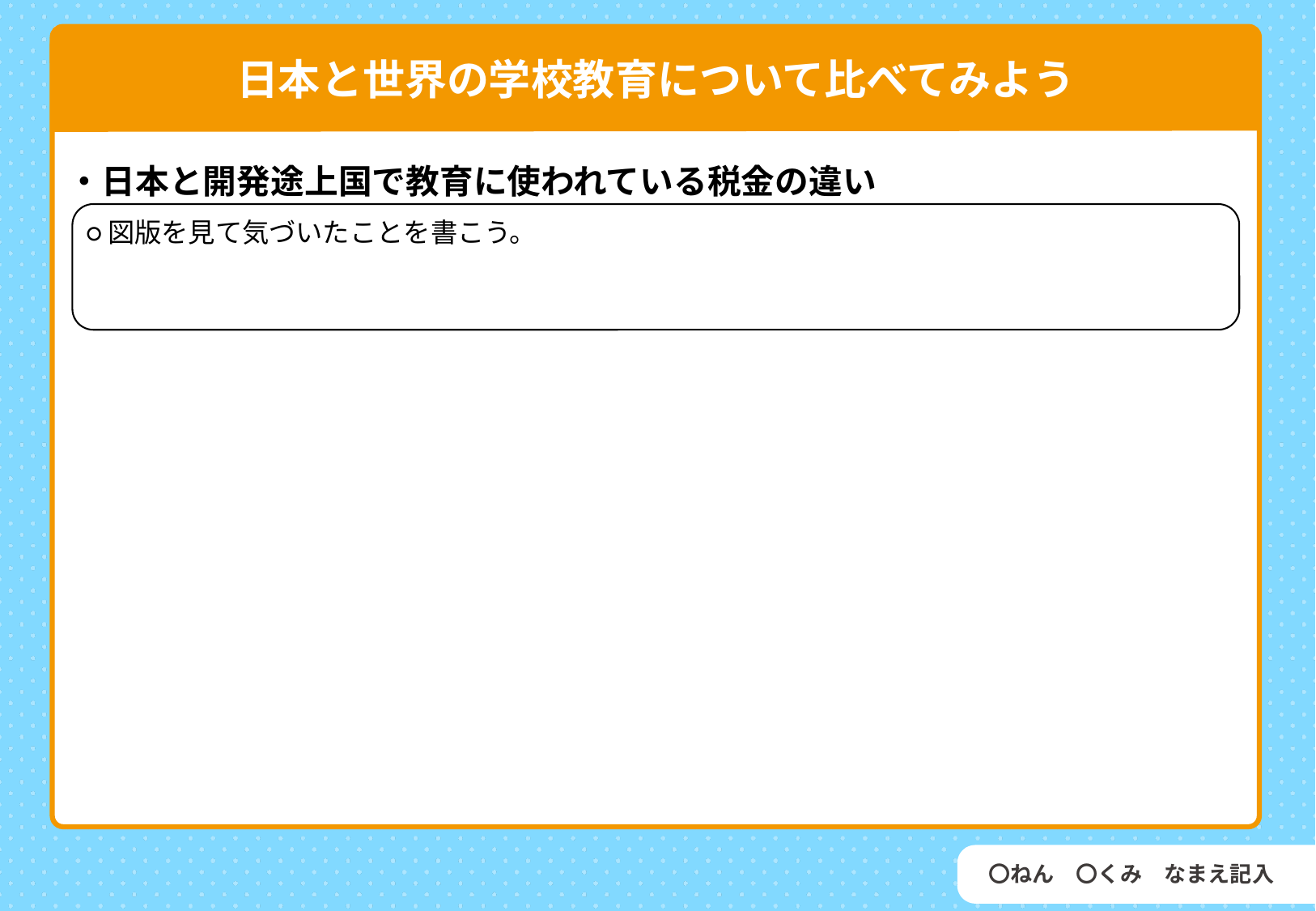

日本と世界の学校教育について比べてみよう

・日本と開発途上国で教育に使われている税金の違い

○図版を見て気づいたことを書こう。

発見

〇ねん　〇くみ　なまえ記入